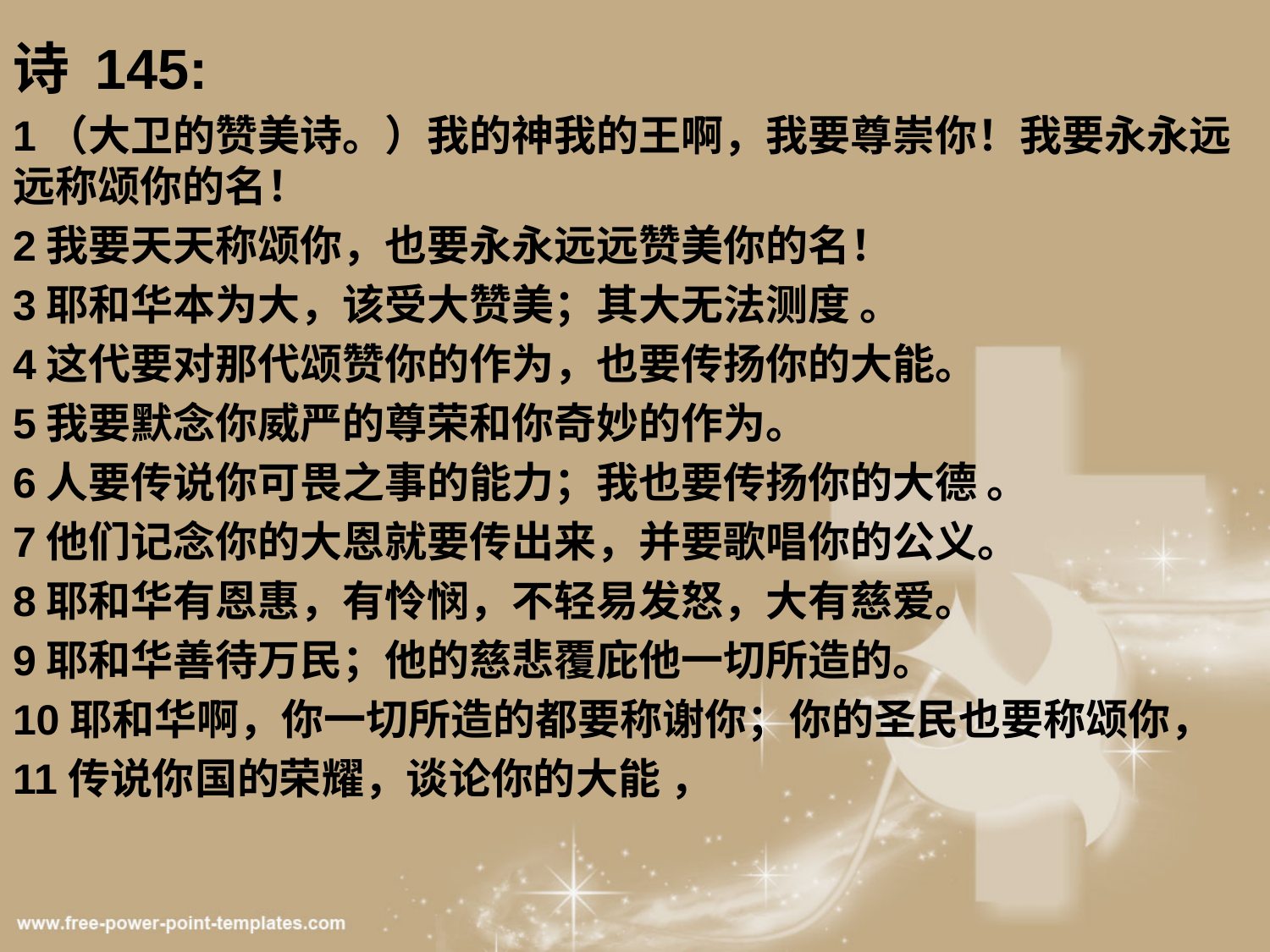

诗 145:
1（大卫的赞美诗。）我的神我的王啊，我要尊崇你！我要永永远远称颂你的名！
2我要天天称颂你，也要永永远远赞美你的名！
3耶和华本为大，该受大赞美；其大无法测度 。
4这代要对那代颂赞你的作为，也要传扬你的大能。
5我要默念你威严的尊荣和你奇妙的作为。
6人要传说你可畏之事的能力；我也要传扬你的大德 。
7他们记念你的大恩就要传出来，并要歌唱你的公义。
8耶和华有恩惠，有怜悯，不轻易发怒，大有慈爱。
9耶和华善待万民；他的慈悲覆庇他一切所造的。
10耶和华啊，你一切所造的都要称谢你；你的圣民也要称颂你，
11传说你国的荣耀，谈论你的大能 ，